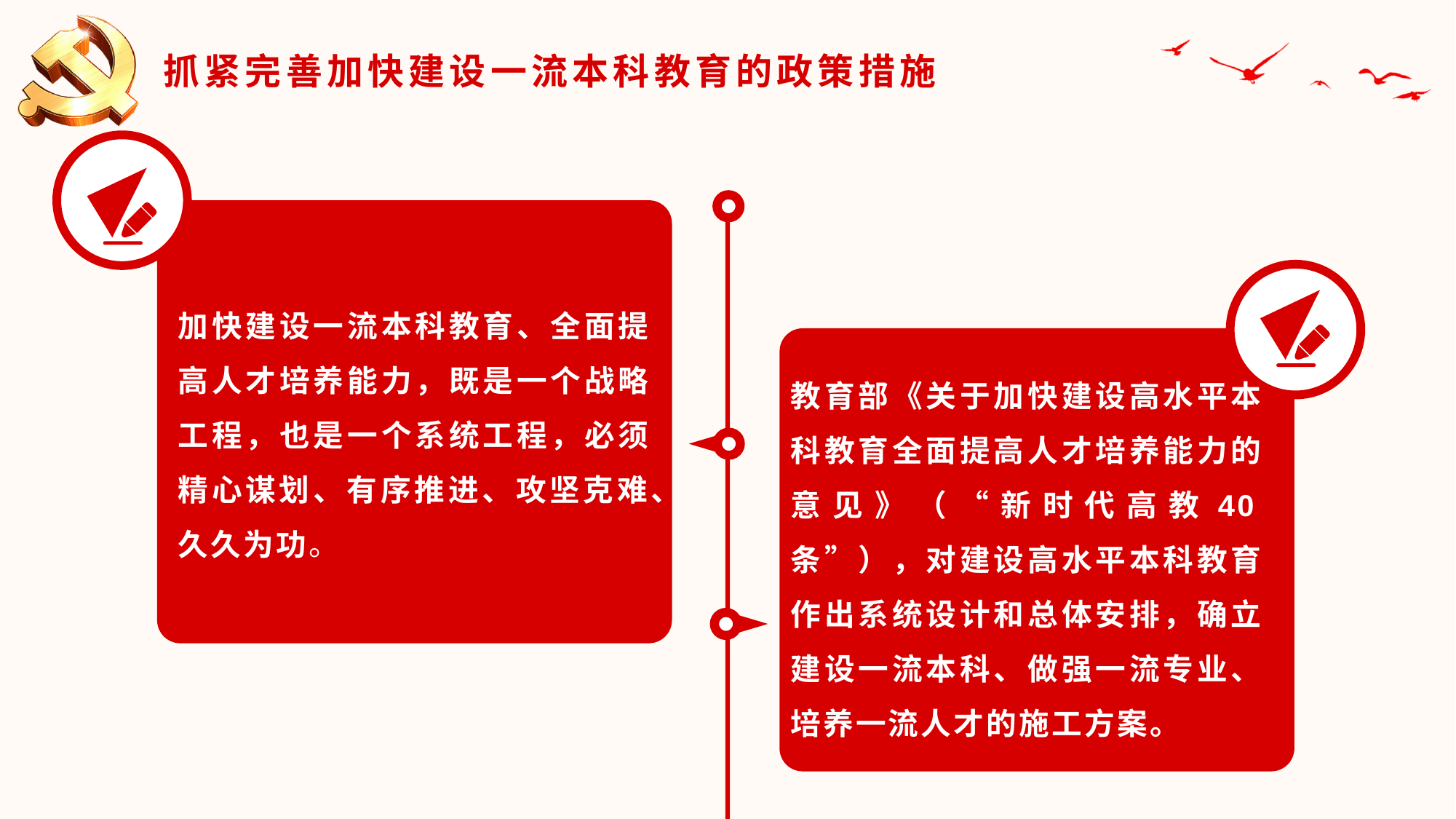

# 抓紧完善加快建设一流本科教育的政策措施

加快建设一流本科教育、全面提高人才培养能力，既是一个战略工程，也是一个系统工程，必须精心谋划、有序推进、攻坚克难、久久为功。

教育部《关于加快建设高水平本科教育全面提高人才培养能力的意见》（“新时代高教40条”），对建设高水平本科教育作出系统设计和总体安排，确立建设一流本科、做强一流专业、培养一流人才的施工方案。